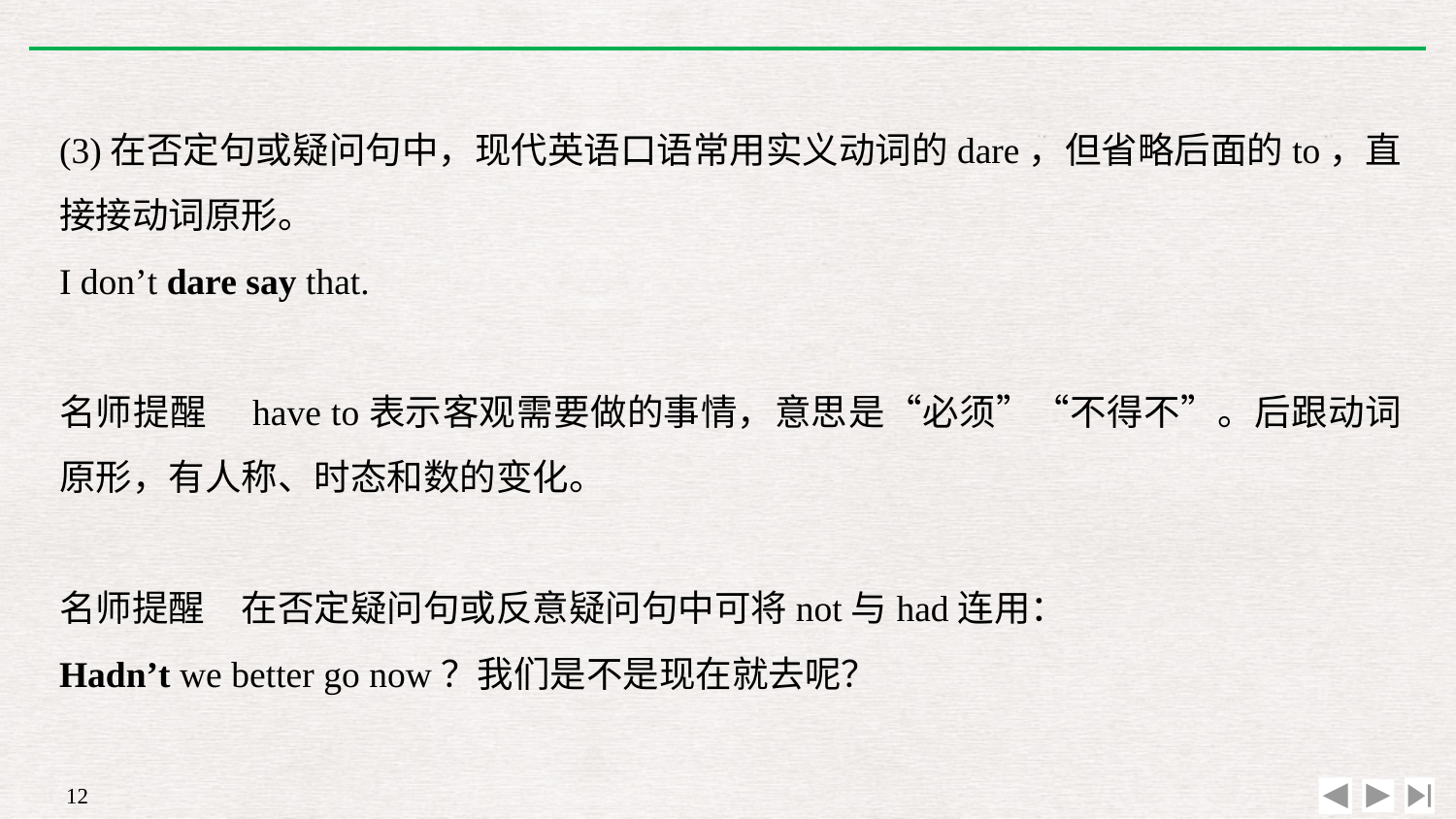

(3)在否定句或疑问句中，现代英语口语常用实义动词的dare，但省略后面的to，直接接动词原形。
I don’t dare say that.

名师提醒　have to表示客观需要做的事情，意思是“必须”“不得不”。后跟动词原形，有人称、时态和数的变化。

名师提醒　在否定疑问句或反意疑问句中可将not与had连用：
Hadn’t we better go now？我们是不是现在就去呢？